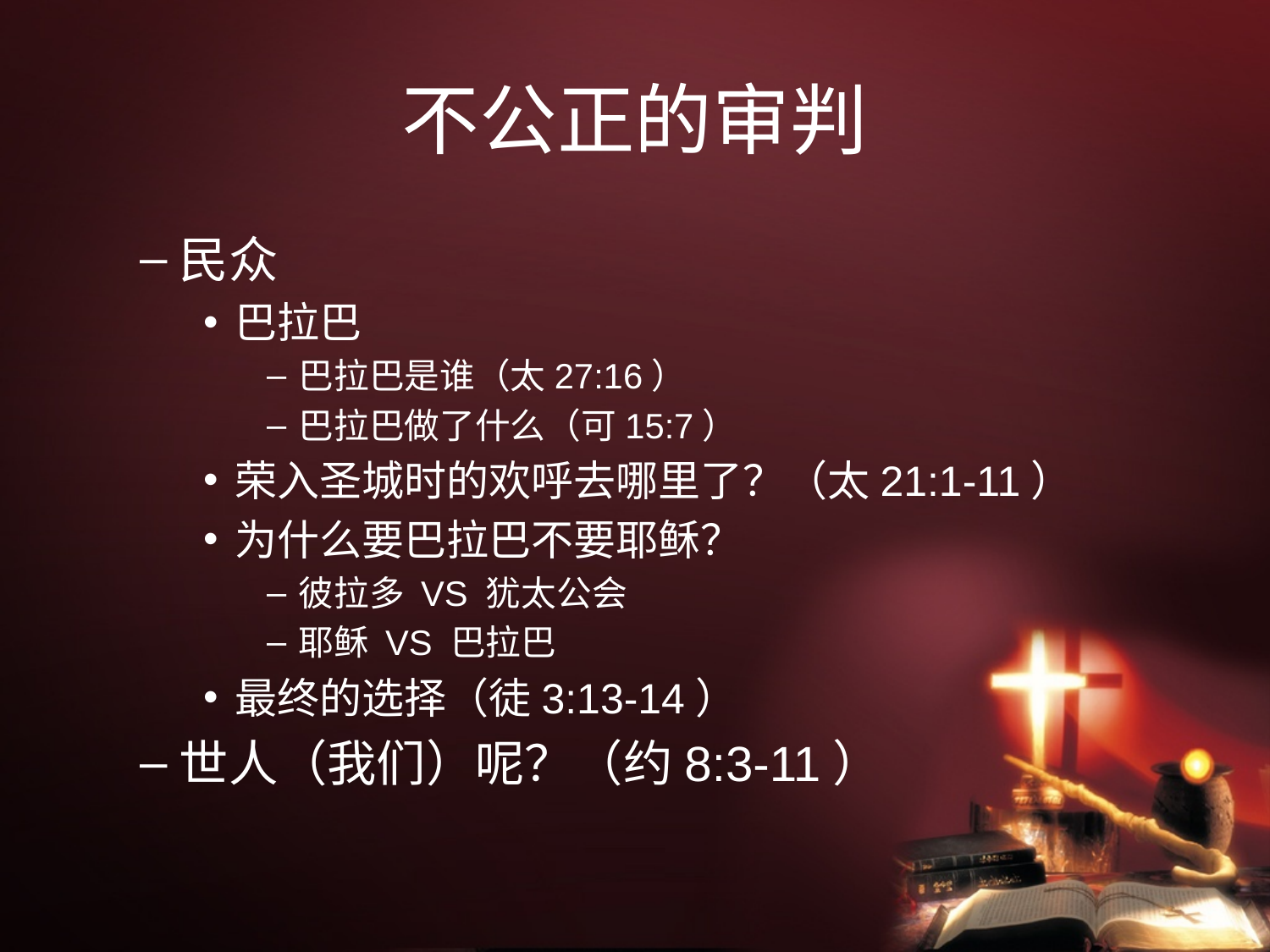

# 不公正的审判
民众
巴拉巴
巴拉巴是谁（太27:16）
巴拉巴做了什么（可15:7）
荣入圣城时的欢呼去哪里了？（太21:1-11）
为什么要巴拉巴不要耶稣？
彼拉多 VS 犹太公会
耶稣 VS 巴拉巴
最终的选择（徒3:13-14）
世人（我们）呢？（约8:3-11）